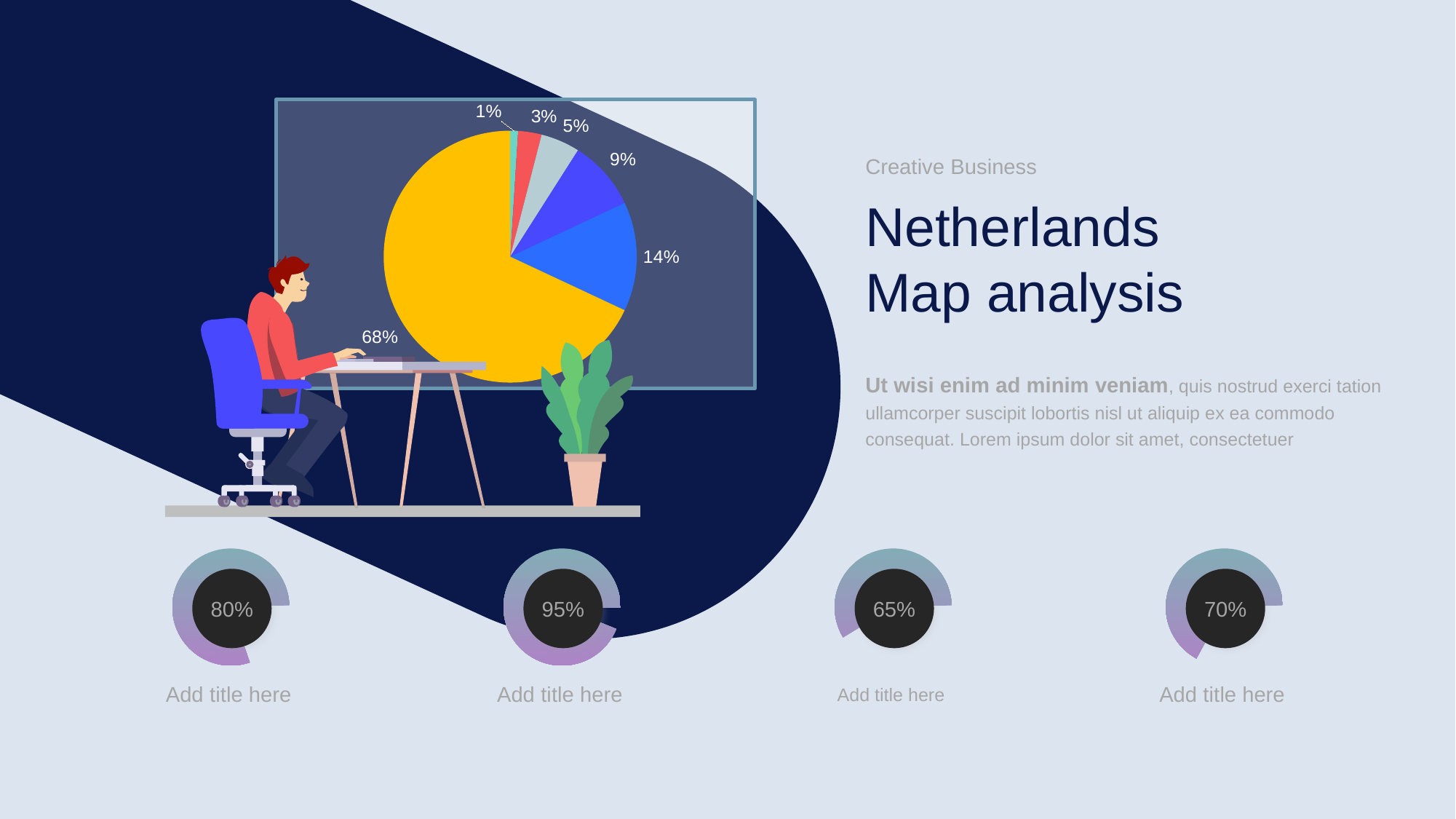

### Chart

| Category | 百分比 |
|---|---|
| 无法联系 | 0.01 |
| 地点变更 | 0.03 |
| 有所顾忌 | 0.05 |
| 竞争激烈 | 0.09 |
| 服务不满 | 0.14 |
| 态度冷淡 | 0.68 |
Creative Business
Netherlands
Map analysis

Ut wisi enim ad minim veniam, quis nostrud exerci tation ullamcorper suscipit lobortis nisl ut aliquip ex ea commodo consequat. Lorem ipsum dolor sit amet, consectetuer

80%
Add title here

95%
Add title here

65%
Add title here

70%
Add title here